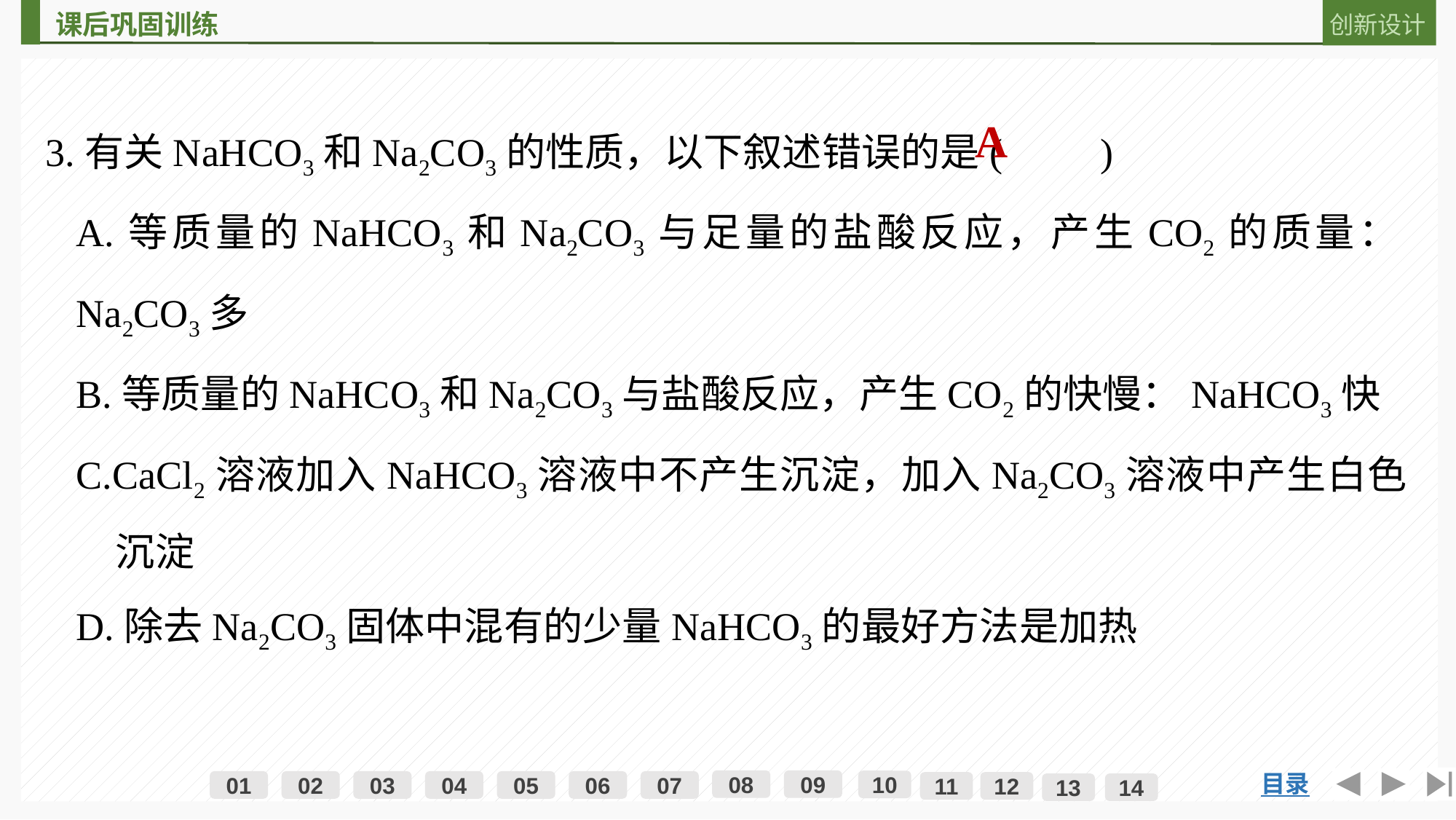

3.有关NaHCO3和Na2CO3的性质，以下叙述错误的是(　　)
A
A.等质量的NaHCO3和Na2CO3与足量的盐酸反应，产生CO2的质量：Na2CO3多
B.等质量的NaHCO3和Na2CO3与盐酸反应，产生CO2的快慢：NaHCO3快
C.CaCl2溶液加入NaHCO3溶液中不产生沉淀，加入Na2CO3溶液中产生白色
　沉淀
D.除去Na2CO3固体中混有的少量NaHCO3的最好方法是加热